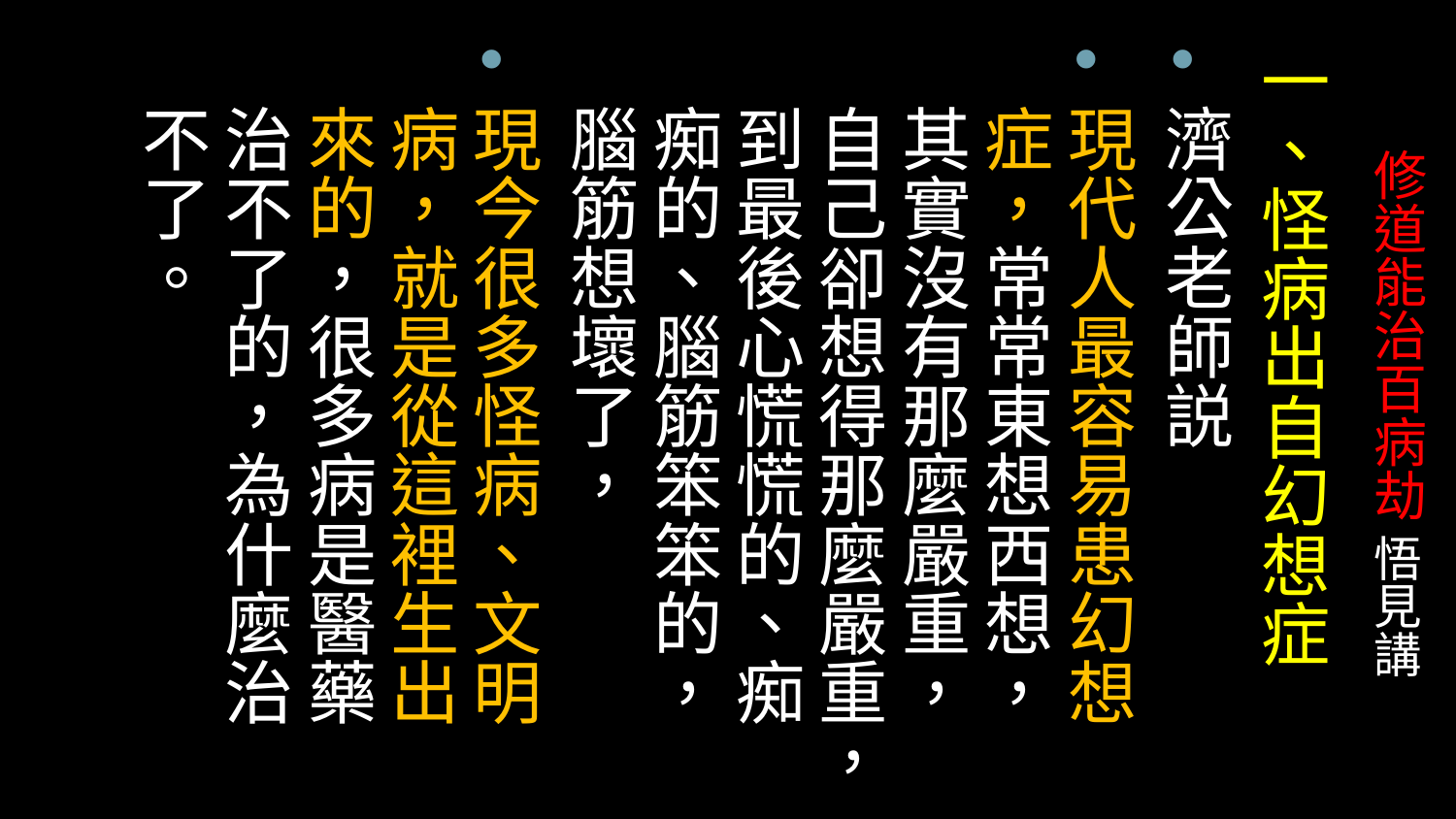

一、怪病出自幻想症
濟公老師説
現代人最容易患幻想症，常常東想西想，其實沒有那麼嚴重，自己卻想得那麼嚴重，到最後心慌慌的、痴痴的、腦筋笨笨的，腦筋想壞了，
現今很多怪病、文明病，就是從這裡生出來的，很多病是醫藥治不了的，為什麼治不了。

# 修道能治百病劫 悟見講